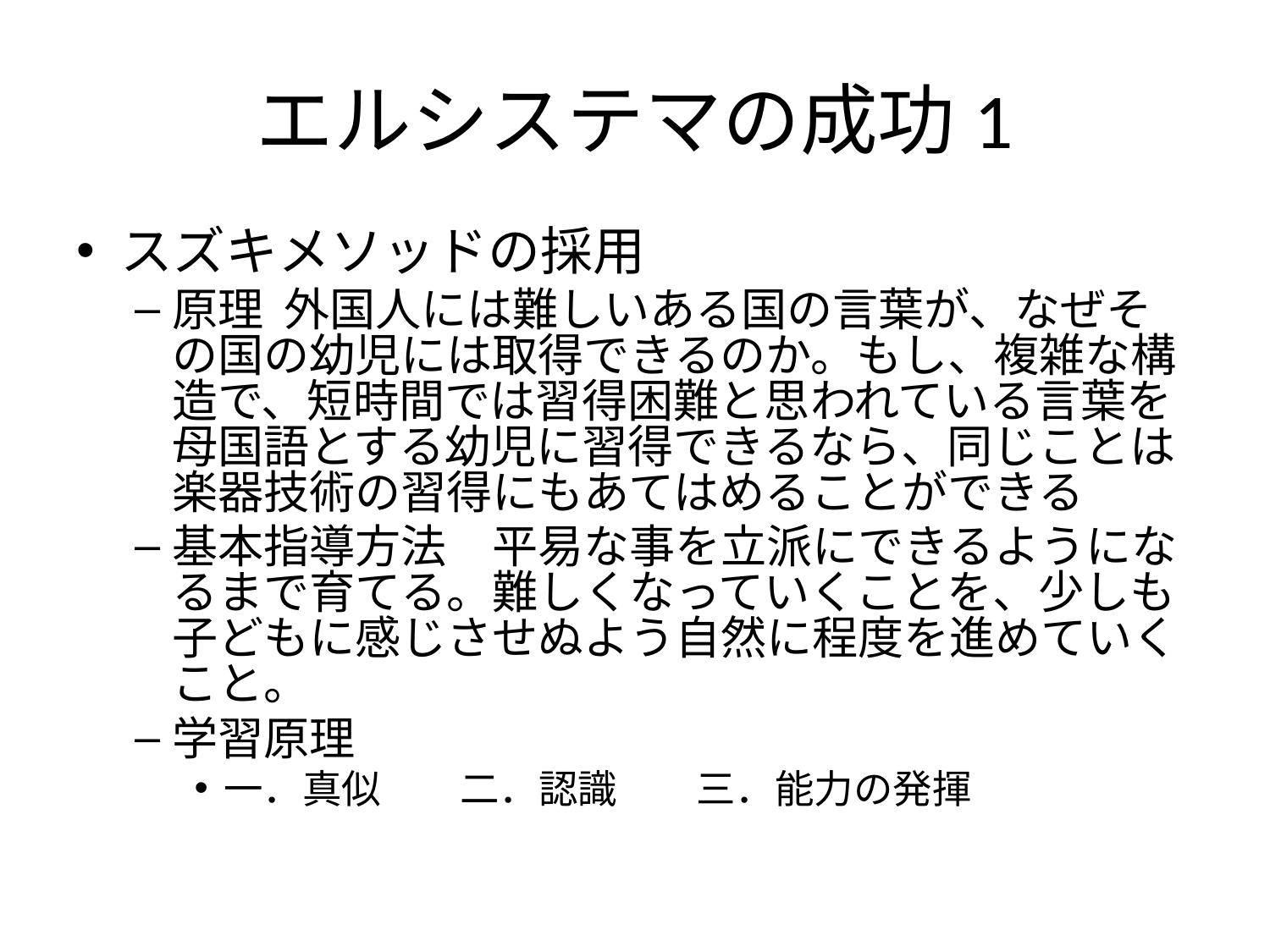

# エルシステマの成功1
スズキメソッドの採用
原理  外国人には難しいある国の言葉が、なぜその国の幼児には取得できるのか。もし、複雑な構造で、短時間では習得困難と思われている言葉を母国語とする幼児に習得できるなら、同じことは楽器技術の習得にもあてはめることができる
基本指導方法　平易な事を立派にできるようになるまで育てる。難しくなっていくことを、少しも子どもに感じさせぬよう自然に程度を進めていくこと。
学習原理
一．真似　　二．認識　　三．能力の発揮